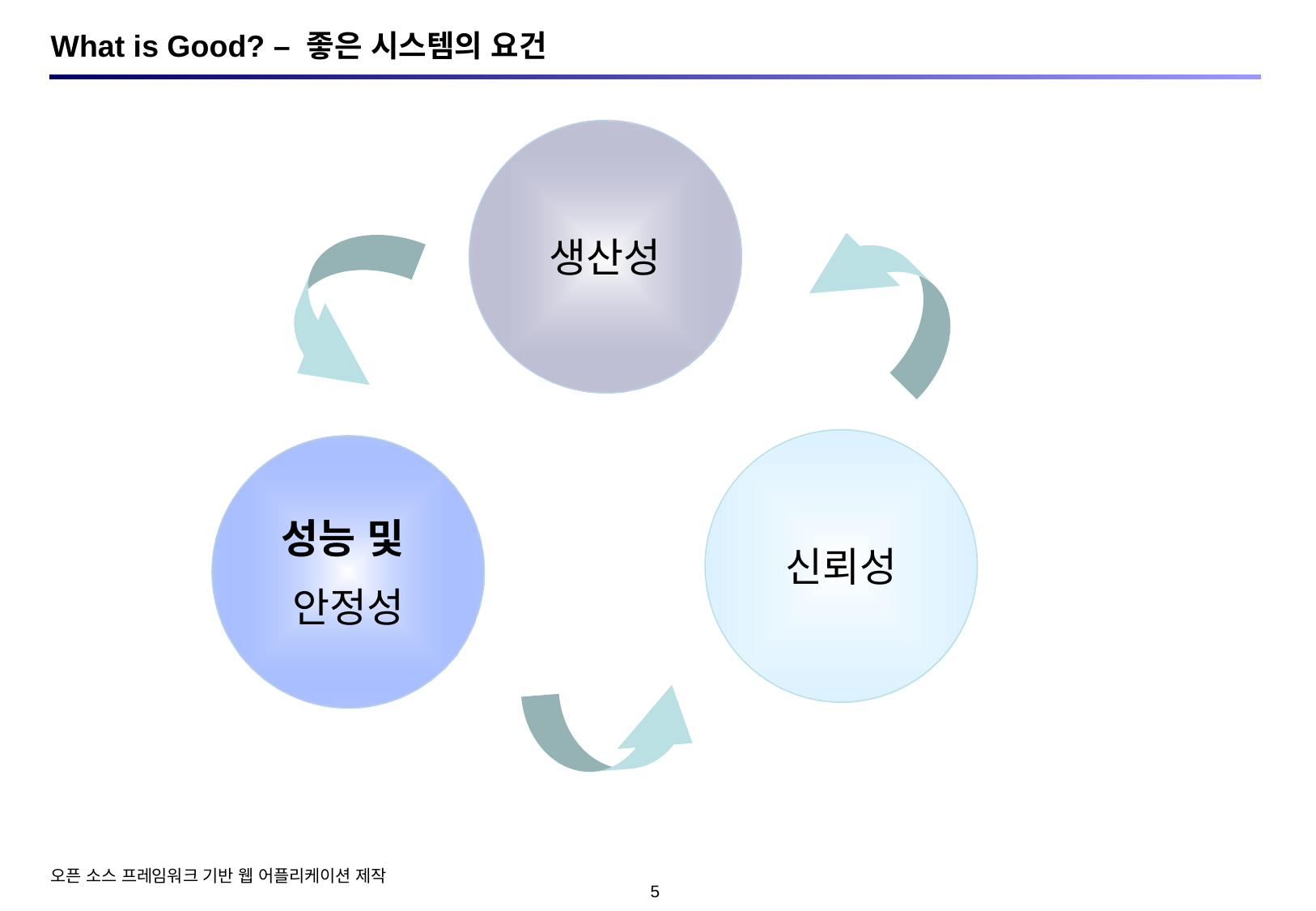

# What is Good? – 좋은 시스템의 요건
생산성

신뢰성
성능 및
안정성